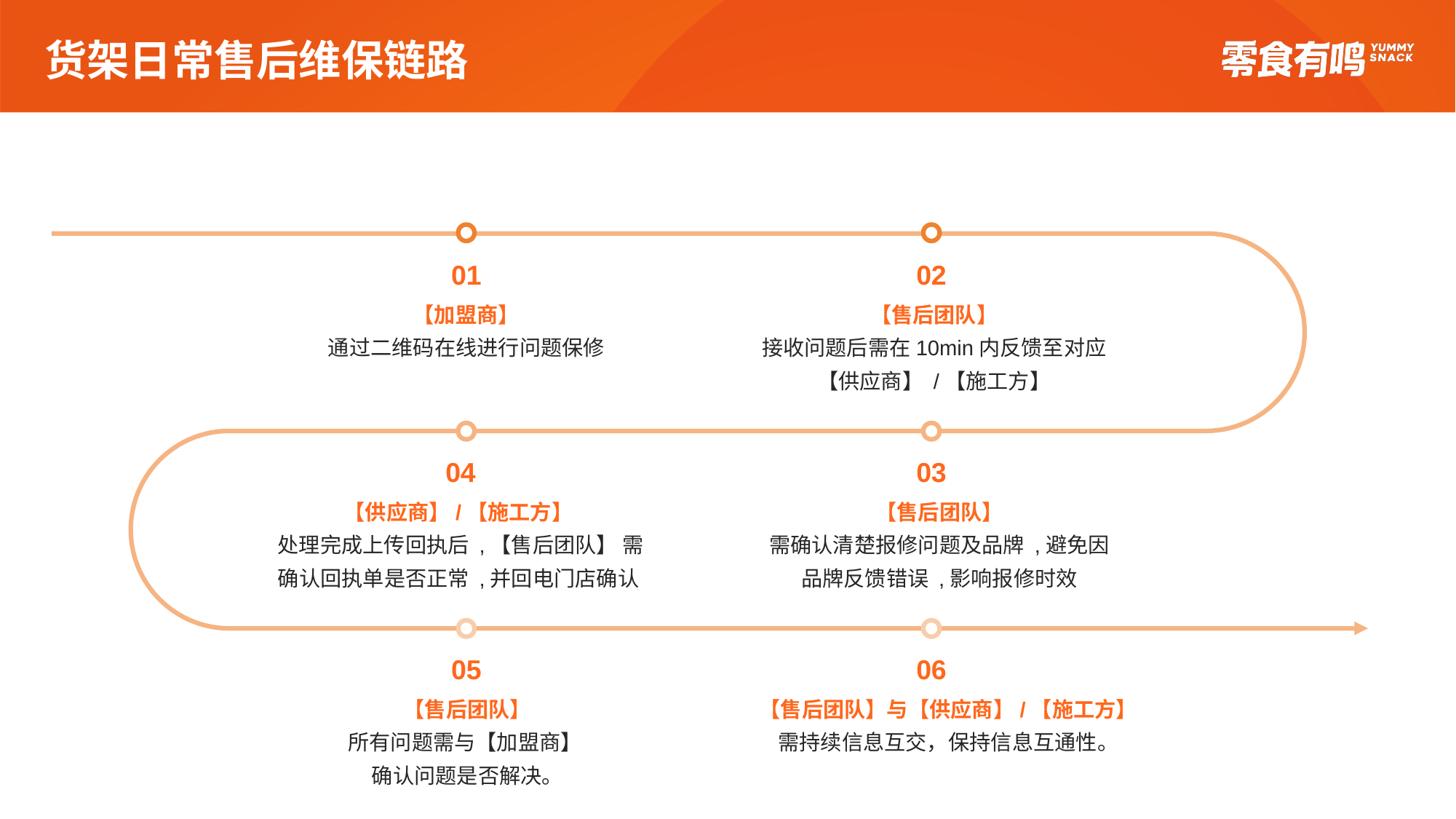

# 货架日常售后维保链路

01
02
【售后团队】
接收问题后需在10min内反馈至对应
【供应商】 /【施工方】
【加盟商】
通过二维码在线进行问题保修

04
03
【供应商】/【施工方】
 处理完成上传回执后 ,【售后团队】 需确认回执单是否正常 ,并回电门店确认
【售后团队】
需确认清楚报修问题及品牌 ,避免因
品牌反馈错误 ,影响报修时效

05
06
【售后团队】
所有问题需与【加盟商】
确认问题是否解决。
【售后团队】与【供应商】/【施工方】
需持续信息互交，保持信息互通性。